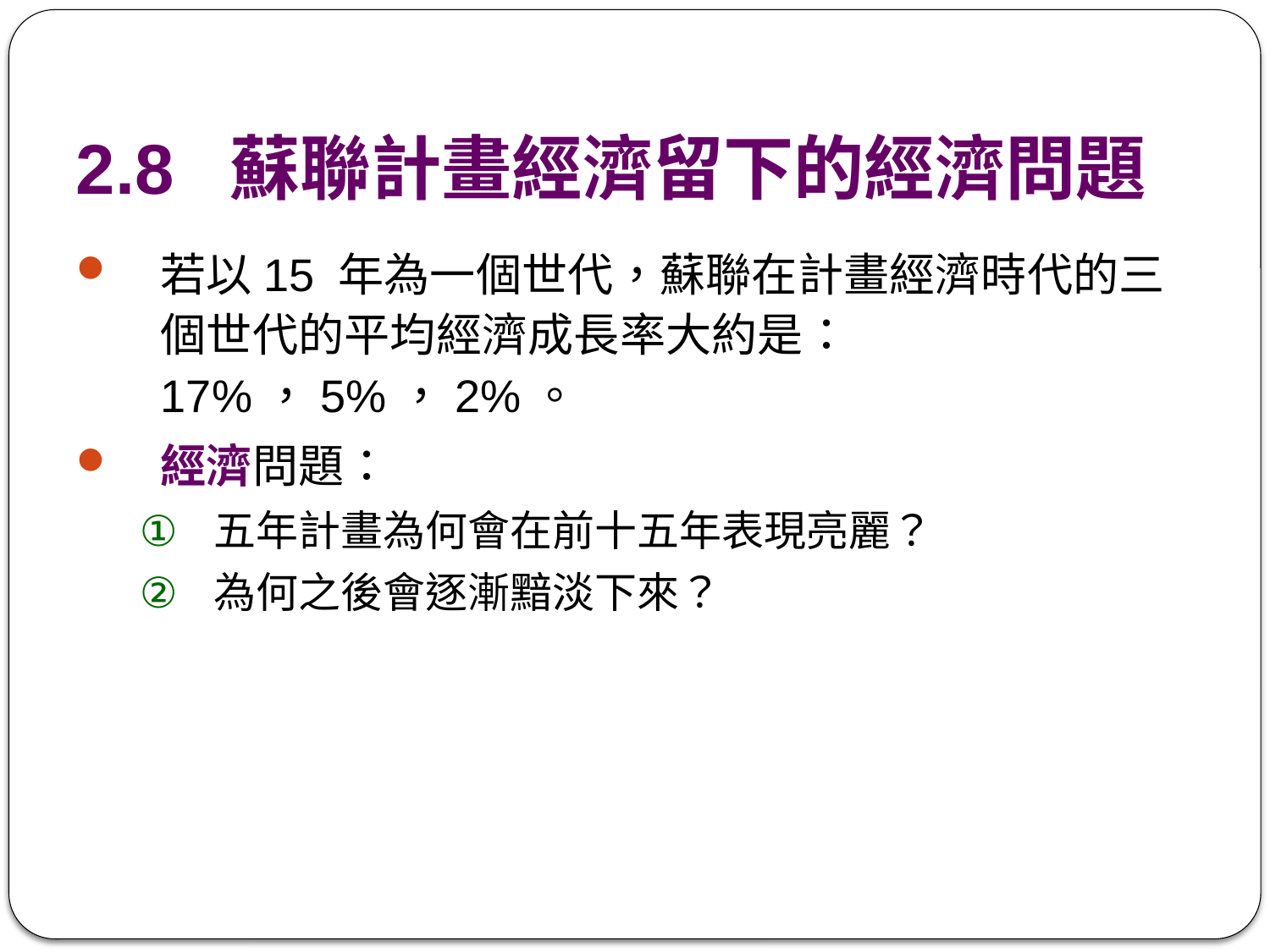

# 2.8  蘇聯計畫經濟留下的經濟問題
若以15 年為一個世代，蘇聯在計畫經濟時代的三個世代的平均經濟成長率大約是：17%，5%，2%。
經濟問題：
五年計畫為何會在前十五年表現亮麗？
為何之後會逐漸黯淡下來？
20